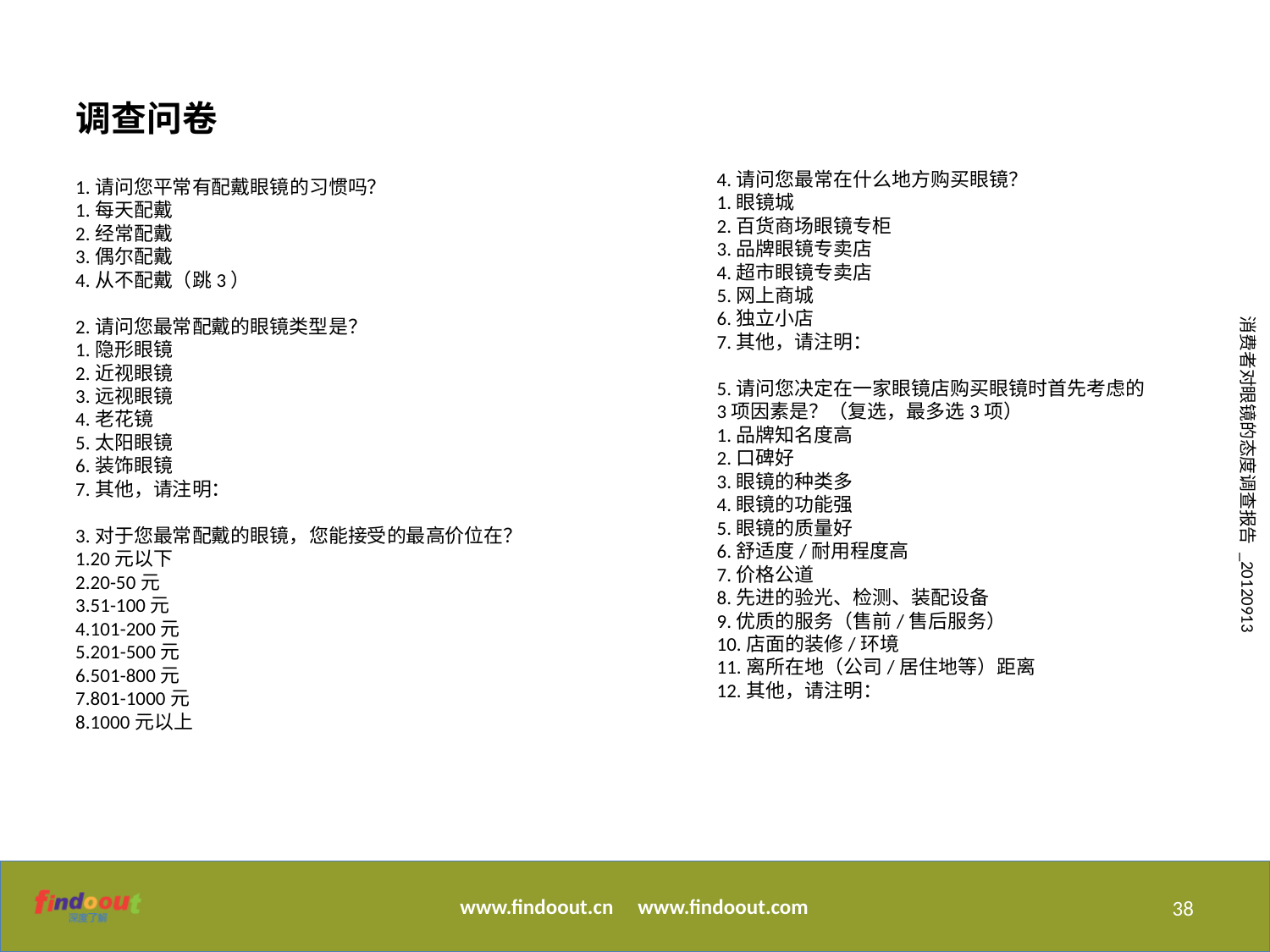

调查问卷
4.请问您最常在什么地方购买眼镜？
1.眼镜城
2.百货商场眼镜专柜
3.品牌眼镜专卖店
4.超市眼镜专卖店
5.网上商城
6.独立小店
7.其他，请注明：

5.请问您决定在一家眼镜店购买眼镜时首先考虑的3项因素是？（复选，最多选3项）
1.品牌知名度高
2.口碑好
3.眼镜的种类多
4.眼镜的功能强
5.眼镜的质量好
6.舒适度/耐用程度高
7.价格公道
8.先进的验光、检测、装配设备
9.优质的服务（售前/售后服务）
10.店面的装修/环境
11.离所在地（公司/居住地等）距离
12.其他，请注明：
1.请问您平常有配戴眼镜的习惯吗？
1.每天配戴
2.经常配戴
3.偶尔配戴
4.从不配戴（跳3）

2.请问您最常配戴的眼镜类型是？
1.隐形眼镜
2.近视眼镜
3.远视眼镜
4.老花镜
5.太阳眼镜
6.装饰眼镜
7.其他，请注明：

3.对于您最常配戴的眼镜，您能接受的最高价位在？
1.20元以下
2.20-50元
3.51-100元
4.101-200元
5.201-500元
6.501-800元
7.801-1000元
8.1000元以上
38